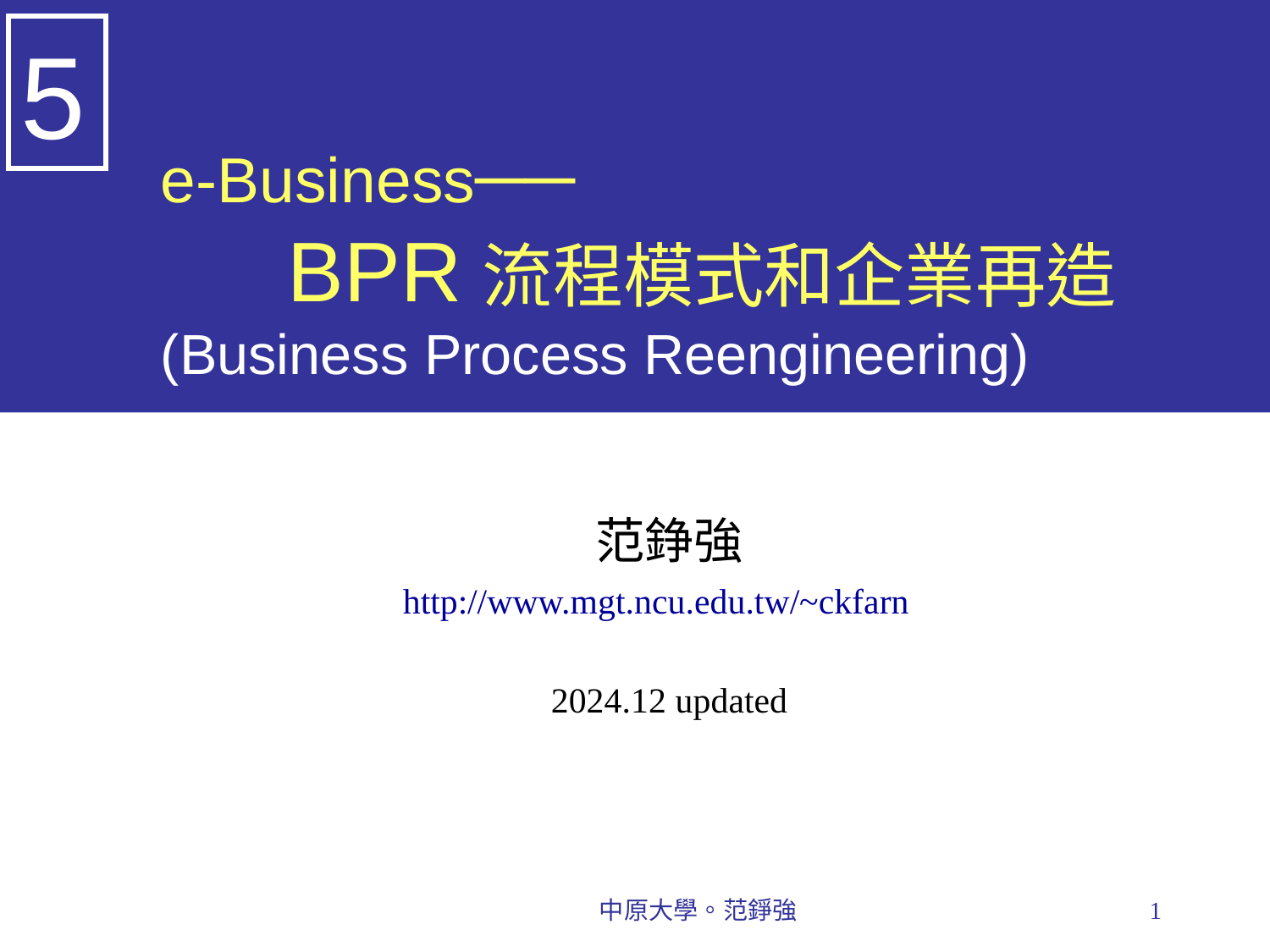

5

# e-Business── BPR流程模式和企業再造 (Business Process Reengineering)

范錚強
http://www.mgt.ncu.edu.tw/~ckfarn

2024.12 updated
中原大學。范錚強
1